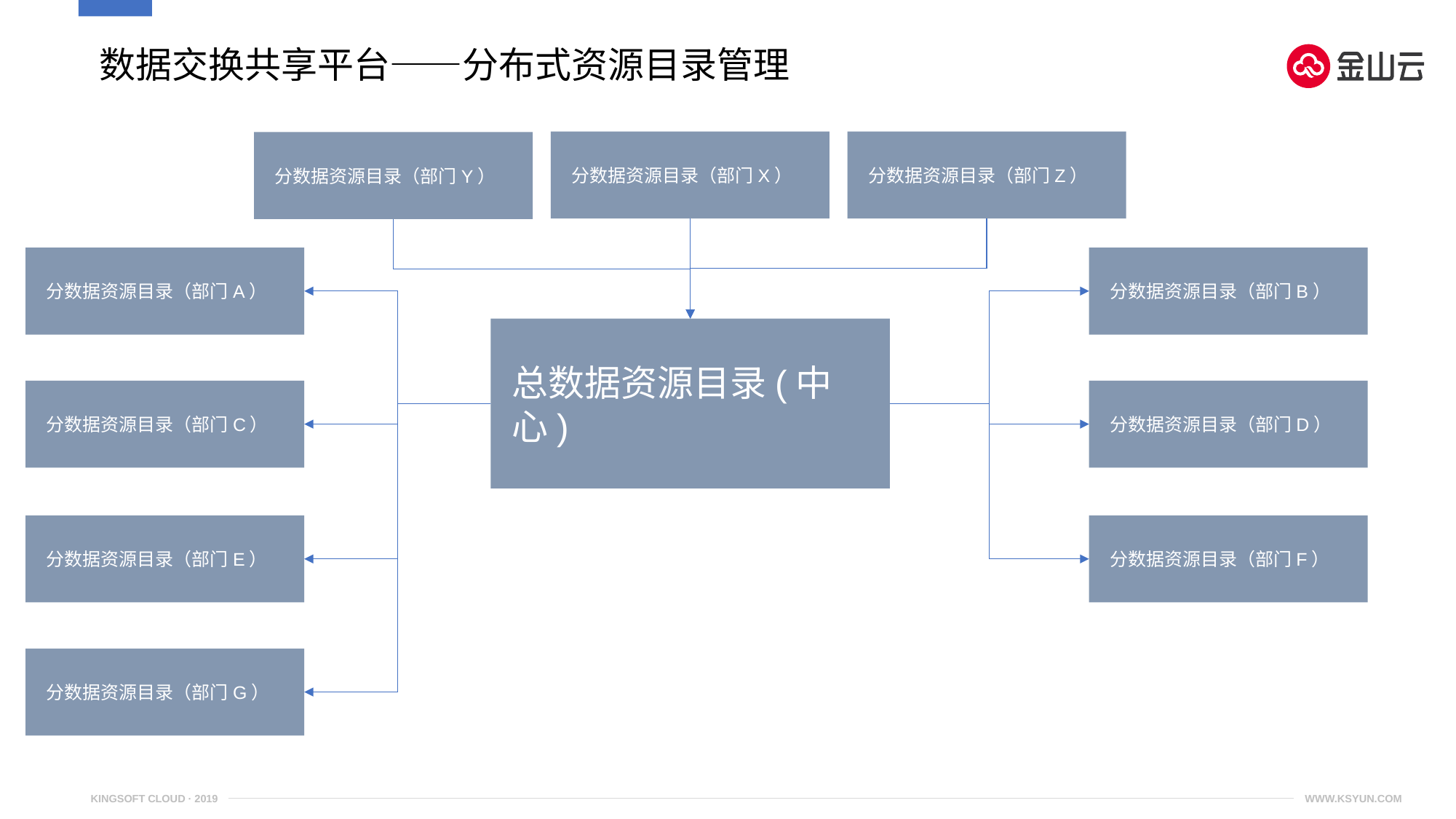

数据交换共享平台——分布式资源目录管理
分数据资源目录（部门X）
分数据资源目录（部门Z）
分数据资源目录（部门Y）
分数据资源目录（部门A）
分数据资源目录（部门B）
总数据资源目录(中心)
分数据资源目录（部门C）
分数据资源目录（部门D）
分数据资源目录（部门E）
分数据资源目录（部门F）
分数据资源目录（部门G）